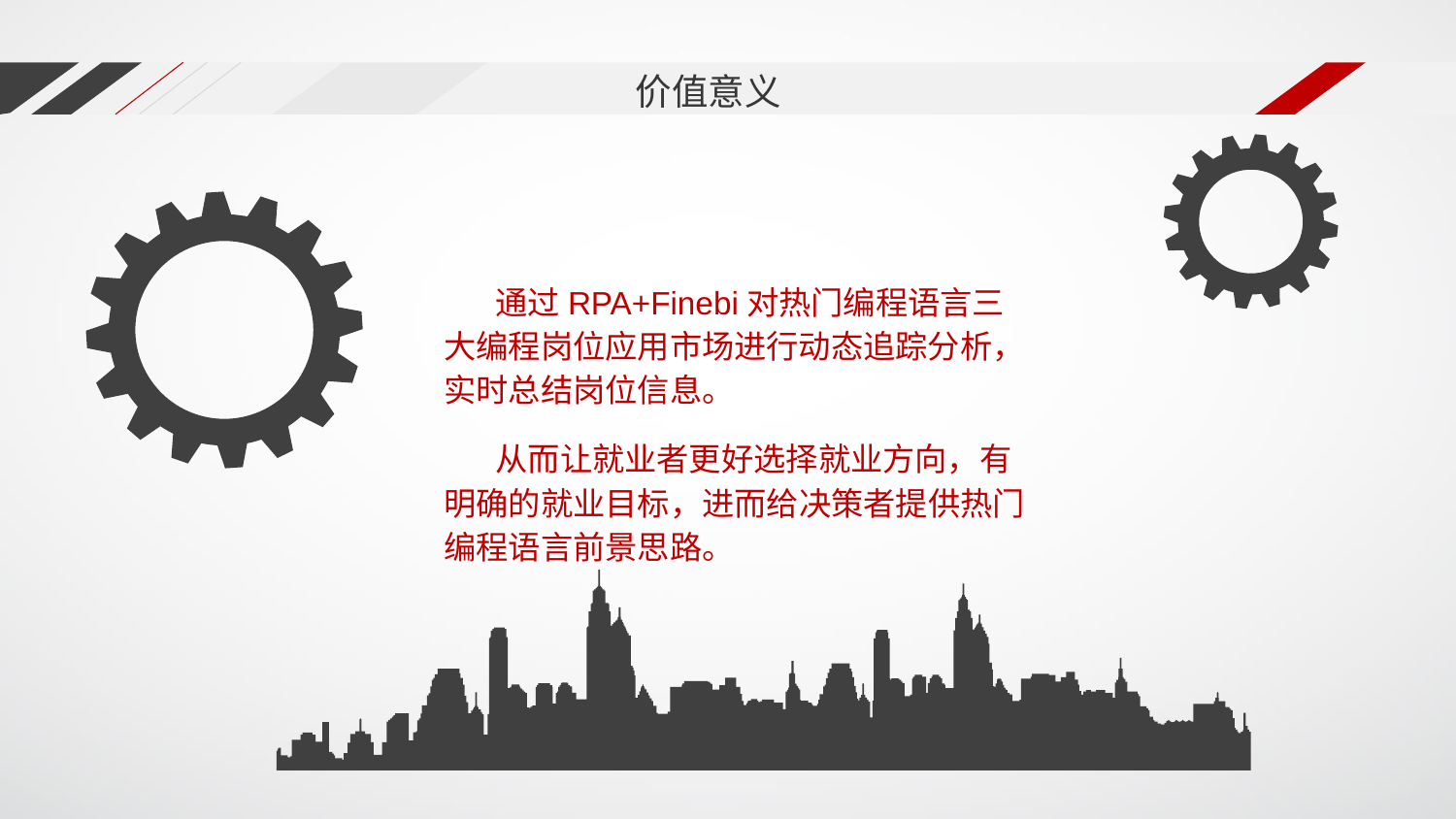

价值意义

      通过RPA+Finebi对热门编程语言三大编程岗位应用市场进行动态追踪分析，实时总结岗位信息。
      从而让就业者更好选择就业方向，有明确的就业目标，进而给决策者提供热门编程语言前景思路。